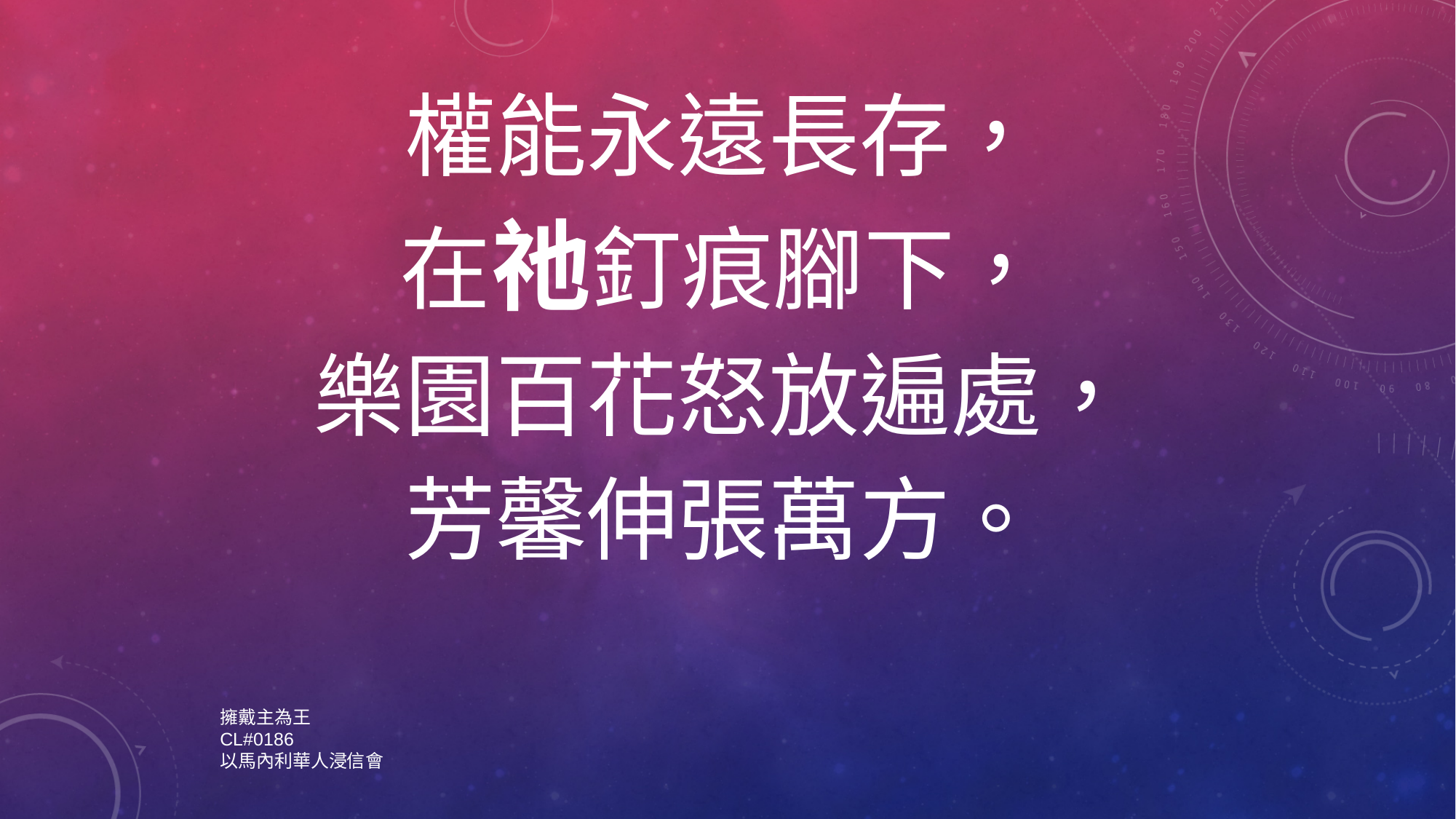

權能永遠長存，
在祂釘痕腳下，
樂園百花怒放遍處，
芳馨伸張萬方。
擁戴主為王
CL#0186
以馬內利華人浸信會